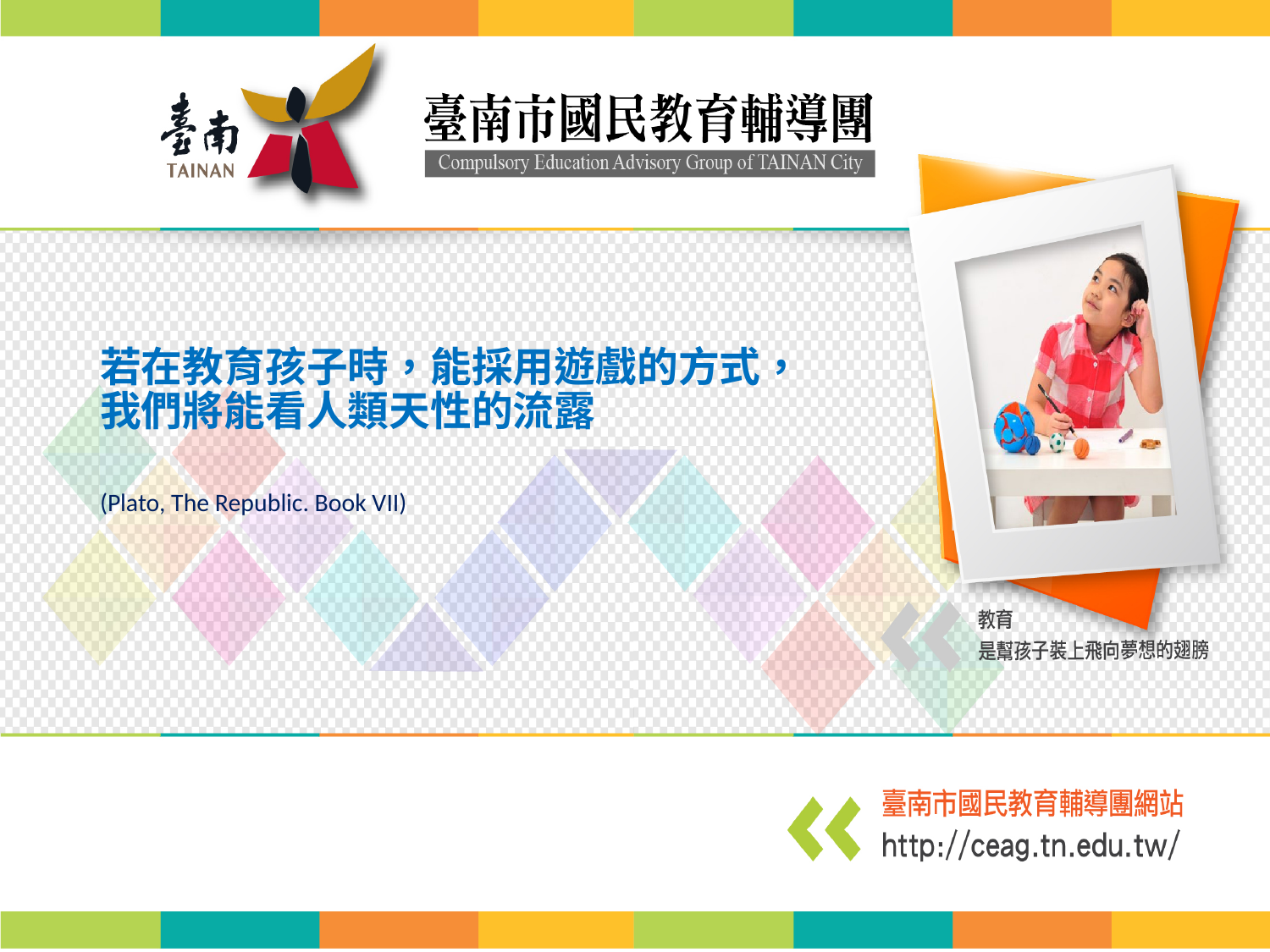

# 若在教育孩子時，能採用遊戲的方式，我們將能看人類天性的流露 (Plato, The Republic. Book VII)